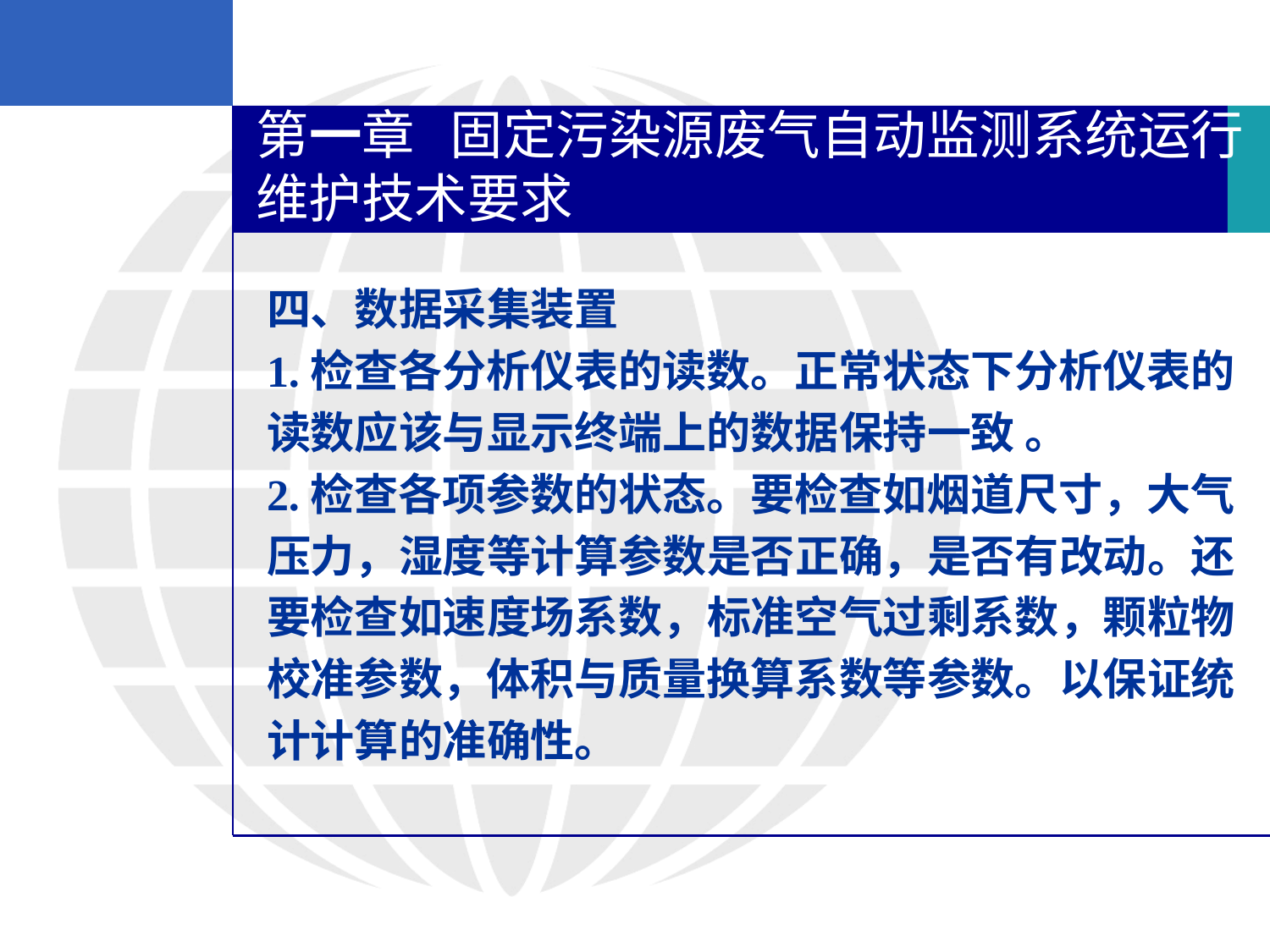

第一章   固定污染源废气自动监测系统运行维护技术要求
四、数据采集装置
1.检查各分析仪表的读数。正常状态下分析仪表的
读数应该与显示终端上的数据保持一致 。
2.检查各项参数的状态。要检查如烟道尺寸，大气
压力，湿度等计算参数是否正确，是否有改动。还
要检查如速度场系数，标准空气过剩系数，颗粒物
校准参数，体积与质量换算系数等参数。以保证统
计计算的准确性。